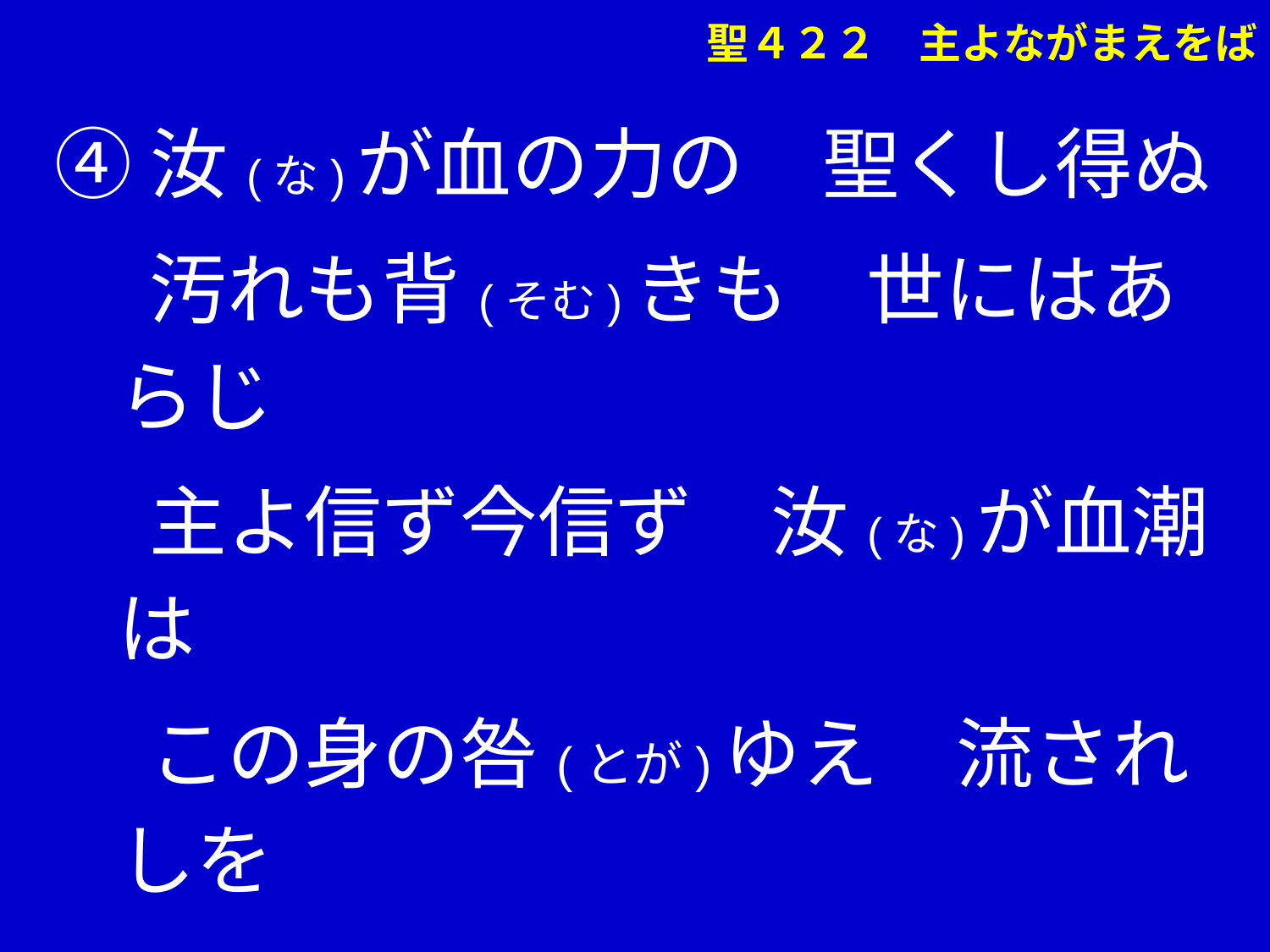

④汝(な)が血の力の　聖くし得ぬ
　 汚れも背(そむ)きも　世にはあらじ
　 主よ信ず今信ず　汝(な)が血潮は
　 この身の咎(とが)ゆえ　流されしを
聖４２２　主よながまえをば